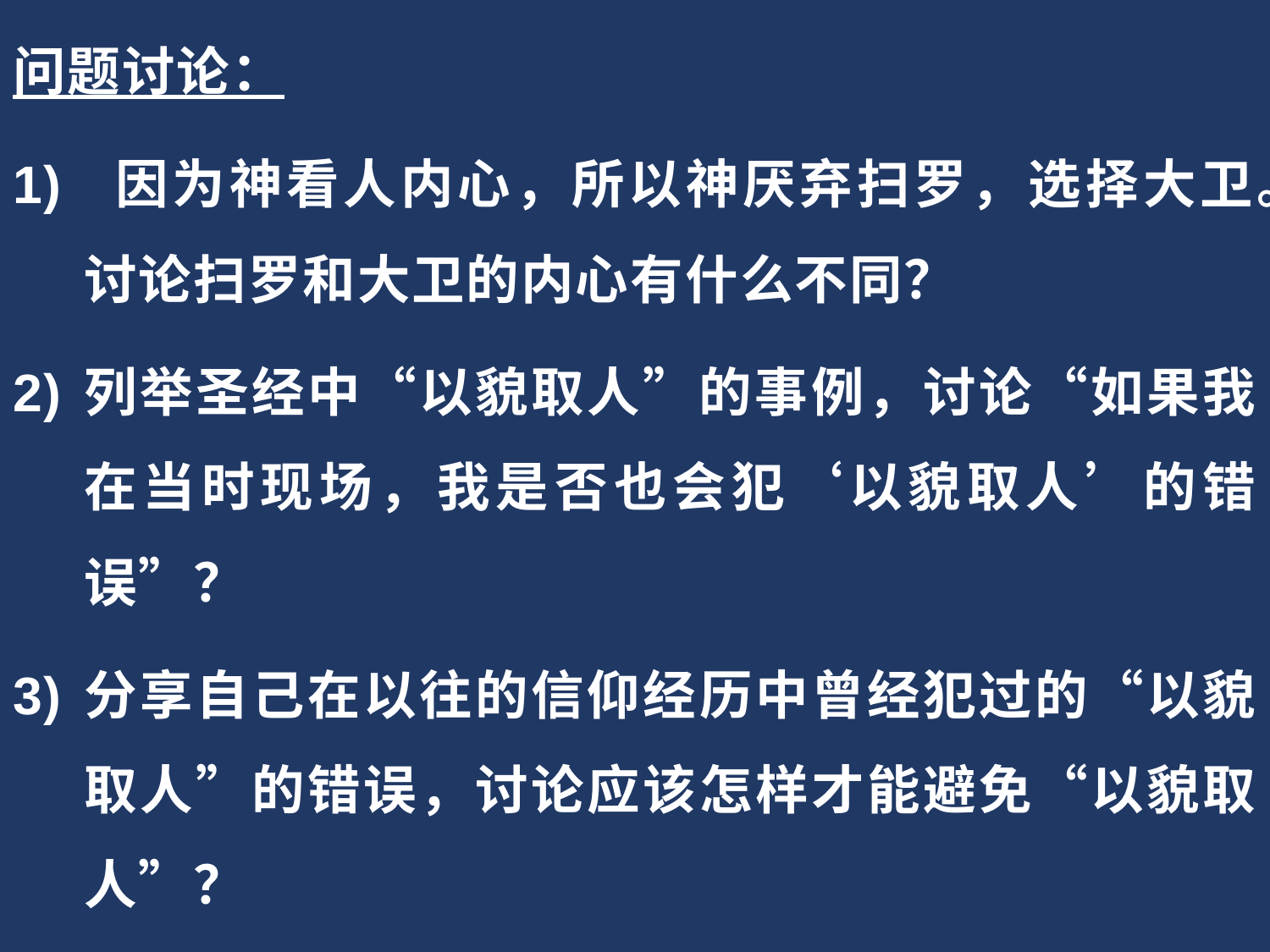

问题讨论：
 因为神看人内心，所以神厌弃扫罗，选择大卫。讨论扫罗和大卫的内心有什么不同？
列举圣经中“以貌取人”的事例，讨论“如果我在当时现场，我是否也会犯‘以貌取人’的错误”？
分享自己在以往的信仰经历中曾经犯过的“以貌取人”的错误，讨论应该怎样才能避免“以貌取人”？